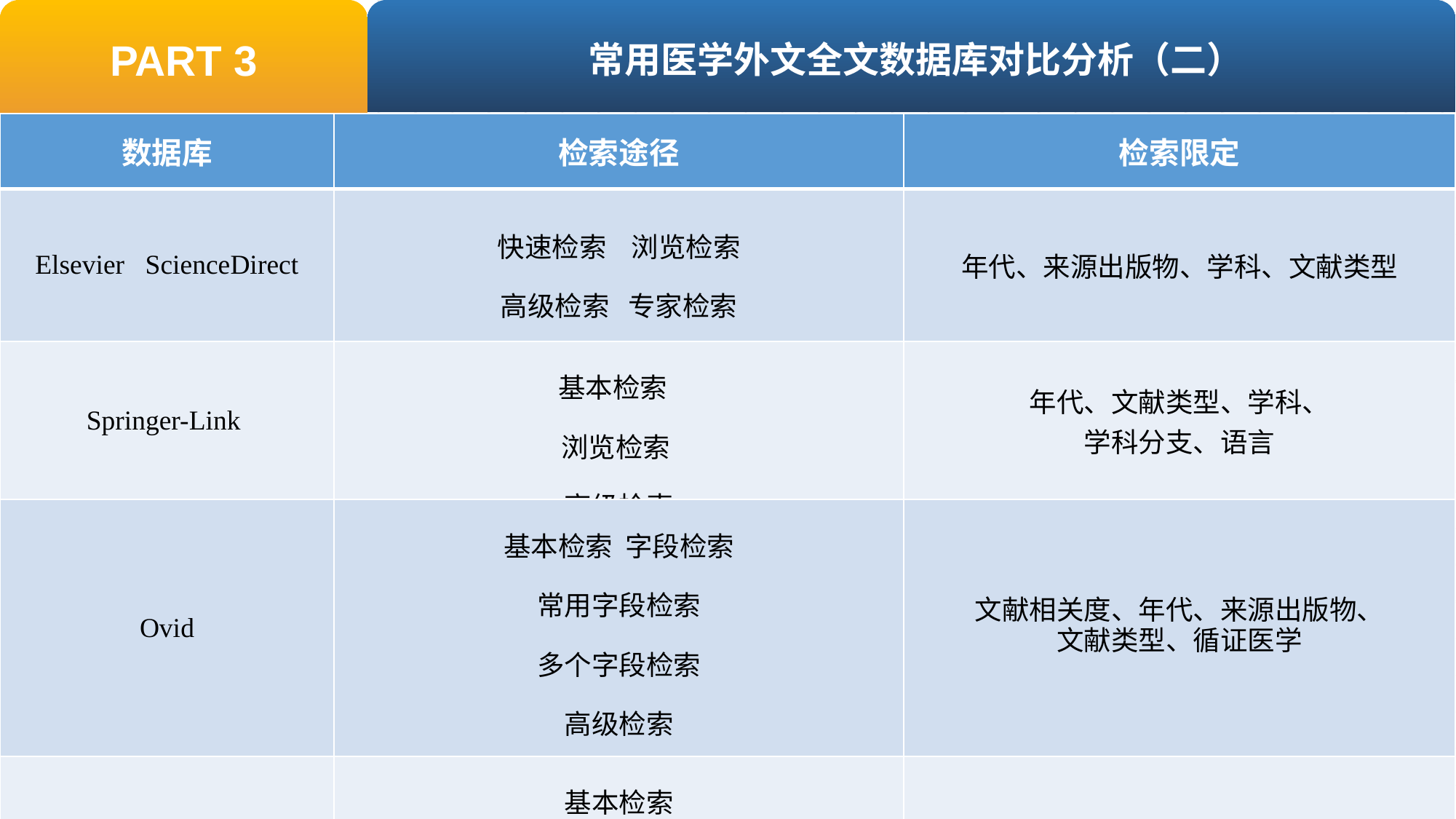

PART 3

常用医学外文全文数据库对比分析（二）
| 数据库 | 检索途径 | 检索限定 |
| --- | --- | --- |
| Elsevier ScienceDirect | 快速检索 浏览检索 高级检索 专家检索 | 年代、来源出版物、学科、文献类型 |
| Springer-Link | 基本检索 浏览检索 高级检索 | 年代、文献类型、学科、 学科分支、语言 |
| Ovid | 基本检索 字段检索 常用字段检索 多个字段检索 高级检索 主题词检索 | 文献相关度、年代、来源出版物、 文献类型、循证医学 |
| ProQuest | 基本检索 学科导航 高级检索 | 学科、年代、学位 |

Lore
Lorem